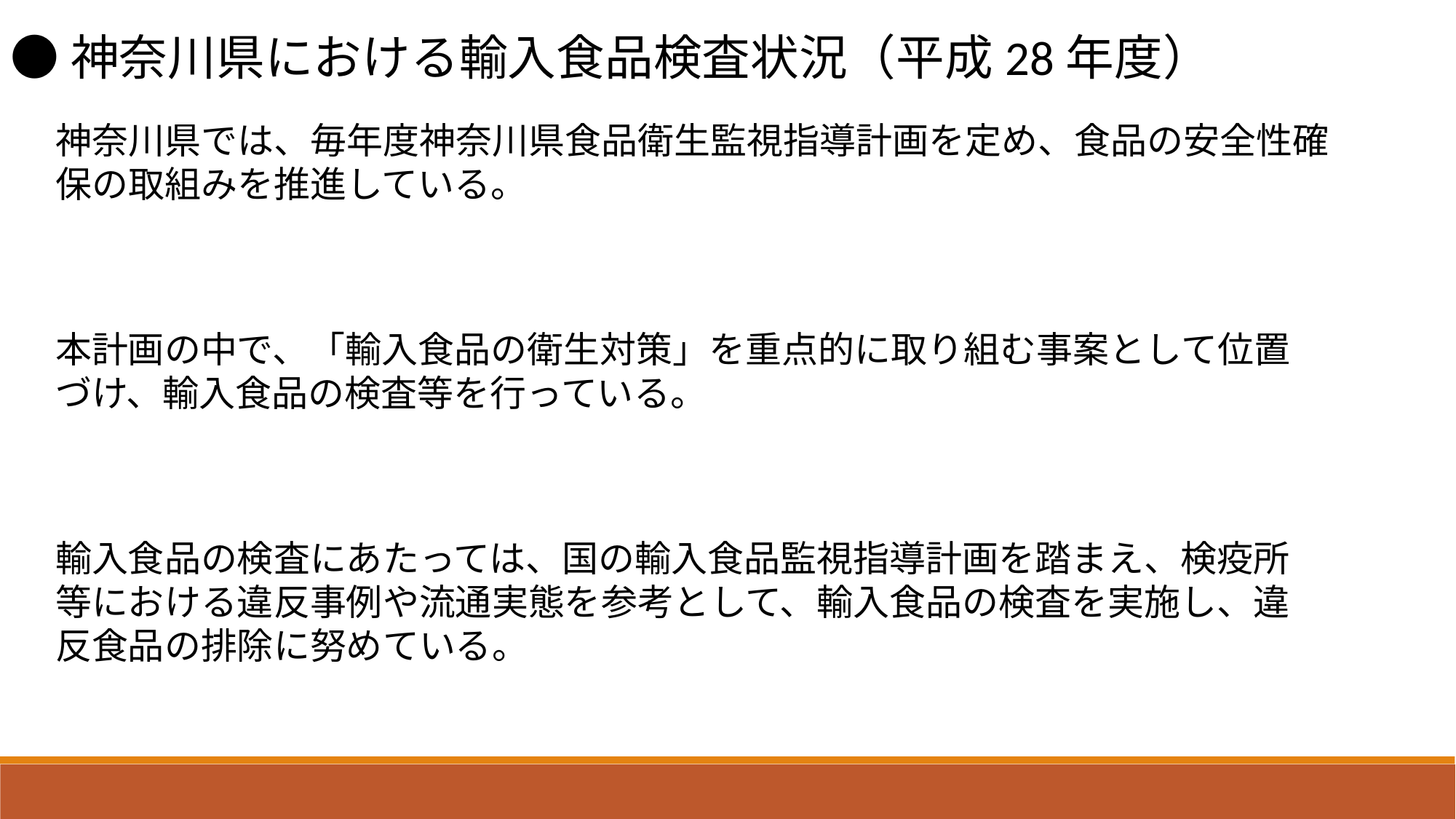

●神奈川県における輸入食品検査状況（平成28年度）
神奈川県では、毎年度神奈川県食品衛生監視指導計画を定め、食品の安全性確保の取組みを推進している。
本計画の中で、「輸入食品の衛生対策」を重点的に取り組む事案として位置づけ、輸入食品の検査等を行っている。
輸入食品の検査にあたっては、国の輸入食品監視指導計画を踏まえ、検疫所等における違反事例や流通実態を参考として、輸入食品の検査を実施し、違反食品の排除に努めている。